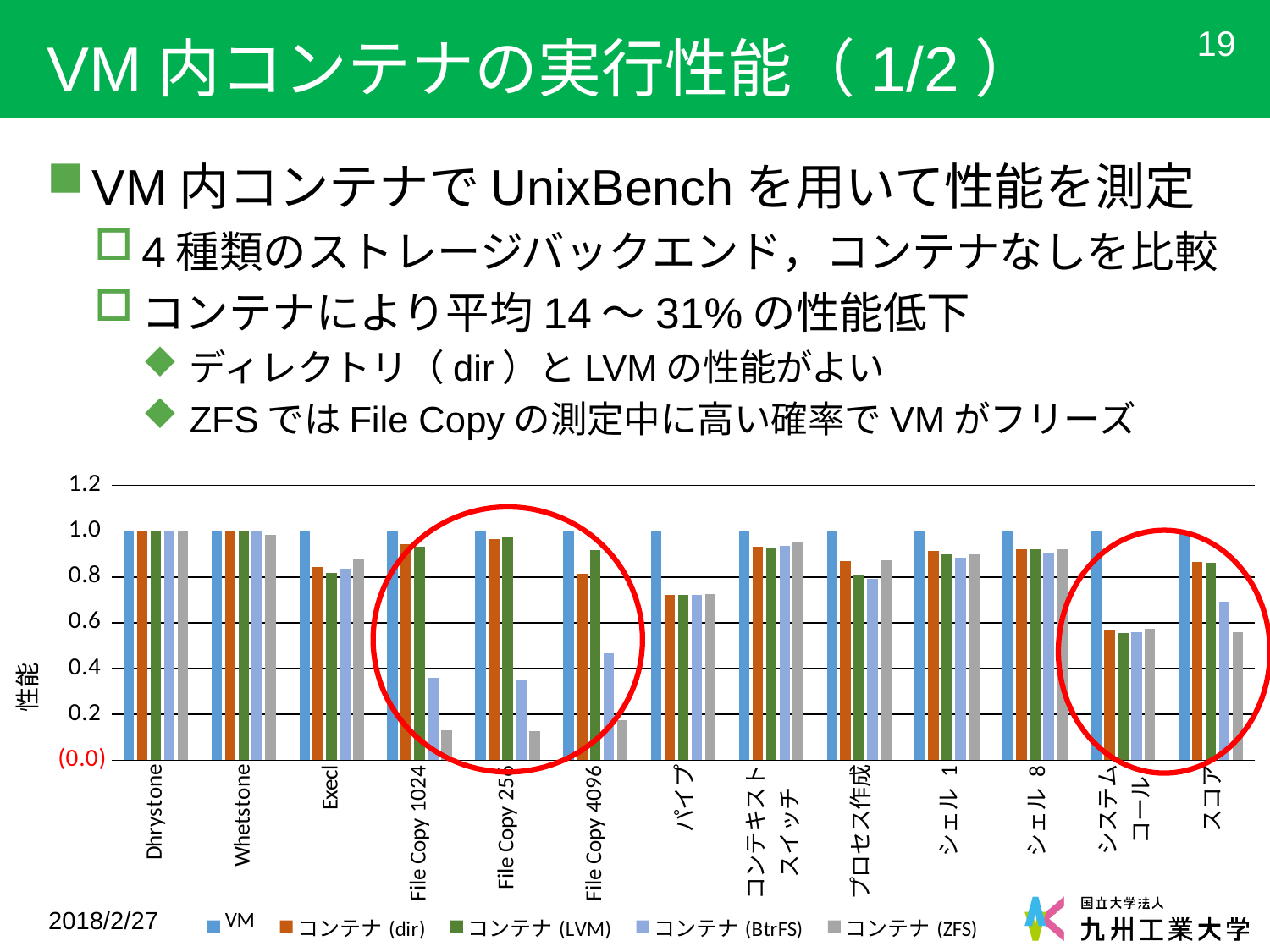

# VM内コンテナの実行性能（1/2）
19
VM内コンテナでUnixBenchを用いて性能を測定
4種類のストレージバックエンド，コンテナなしを比較
コンテナにより平均14～31%の性能低下
ディレクトリ（dir）とLVMの性能がよい
ZFSではFile Copyの測定中に高い確率でVMがフリーズ

### Chart

| Category | VM | コンテナ(dir) | コンテナ(LVM) | コンテナ(BtrFS) | コンテナ(ZFS) |
|---|---|---|---|---|---|
| Dhrystone | 1.0 | 0.999626979083198 | 0.999502638777597 | 0.999682241441242 | 1.001699317509877 |
| Whetstone | 1.0 | 0.999450079432971 | 0.99932787486252 | 0.998166931443236 | 0.985091042404986 |
| Execl | 1.0 | 0.844891494810621 | 0.819315271599946 | 0.83761288583367 | 0.879060520285753 |
| File Copy 1024 | 1.0 | 0.944028128777057 | 0.933457861773431 | 0.359718712229425 | 0.12930447203604 |
| File Copy 256 | 1.0 | 0.967059723816481 | 0.971477268774566 | 0.35354273192111 | 0.124804341020557 |
| File Copy 4096 | 1.0 | 0.81416342049404 | 0.917508338970399 | 0.466270905740477 | 0.174803480208066 |
| パイプ | 1.0 | 0.721388304014128 | 0.722520319681224 | 0.722565600307908 | 0.726867259842876 |
| コンテキスト
スイッチ | 1.0 | 0.930621625955422 | 0.925597306109359 | 0.937463252979849 | 0.951093056817575 |
| プロセス作成 | 1.0 | 0.869891443167305 | 0.811036611323967 | 0.790389527458493 | 0.874787143465304 |
| シェル 1 | 1.0 | 0.915260446973126 | 0.899398719855176 | 0.882351673455314 | 0.90006680890498 |
| シェル 8 | 1.0 | 0.920508342626297 | 0.919666715761567 | 0.904012456077598 | 0.922002230311192 |
| システム
コール | 1.0 | 0.568488599077958 | 0.557025376915729 | 0.559122814304108 | 0.572102006063879 |
| スコア | 1.0 | 0.864996482874303 | 0.862777988204102 | 0.690925815702614 | 0.560521616795628 |

2018/2/27